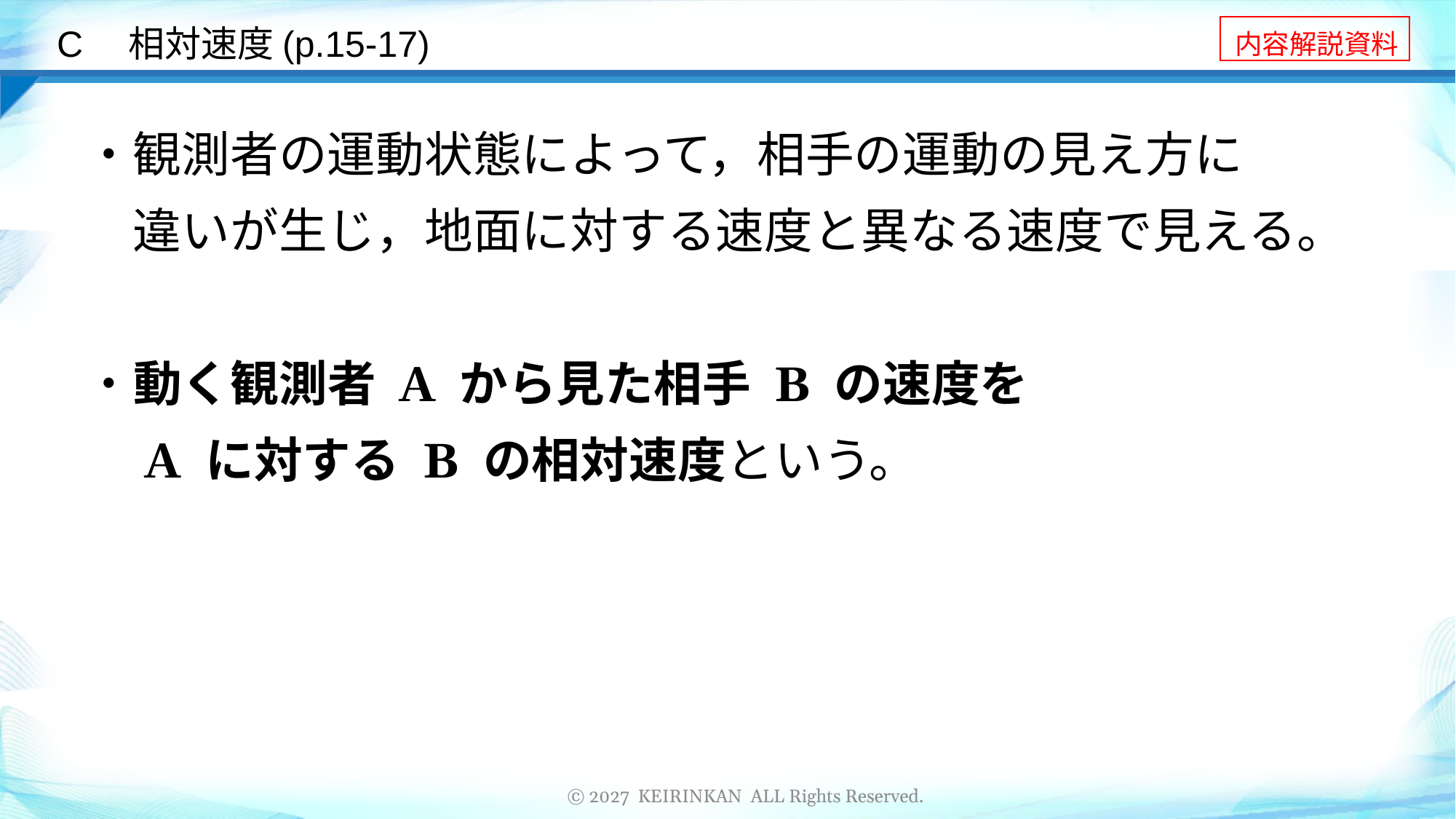

C　相対速度(p.15-17)

・観測者の運動状態によって，相手の運動の見え方に
　違いが生じ，地面に対する速度と異なる速度で見える。

・動く観測者 A から見た相手 B の速度を
　A に対する B の相対速度という。
36